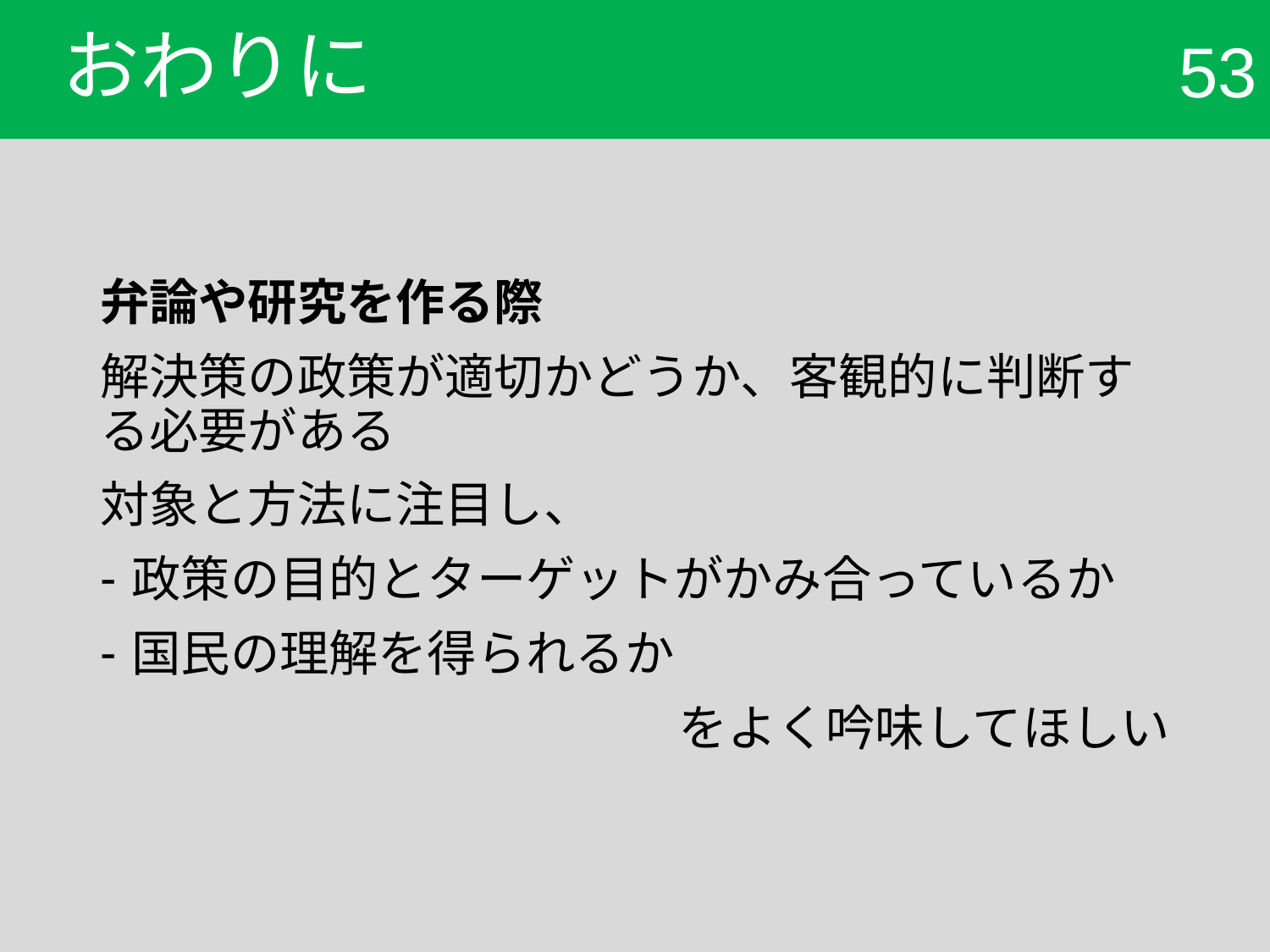

# おわりに
53
弁論や研究を作る際
解決策の政策が適切かどうか、客観的に判断する必要がある
対象と方法に注目し、
政策の目的とターゲットがかみ合っているか
国民の理解を得られるか
をよく吟味してほしい